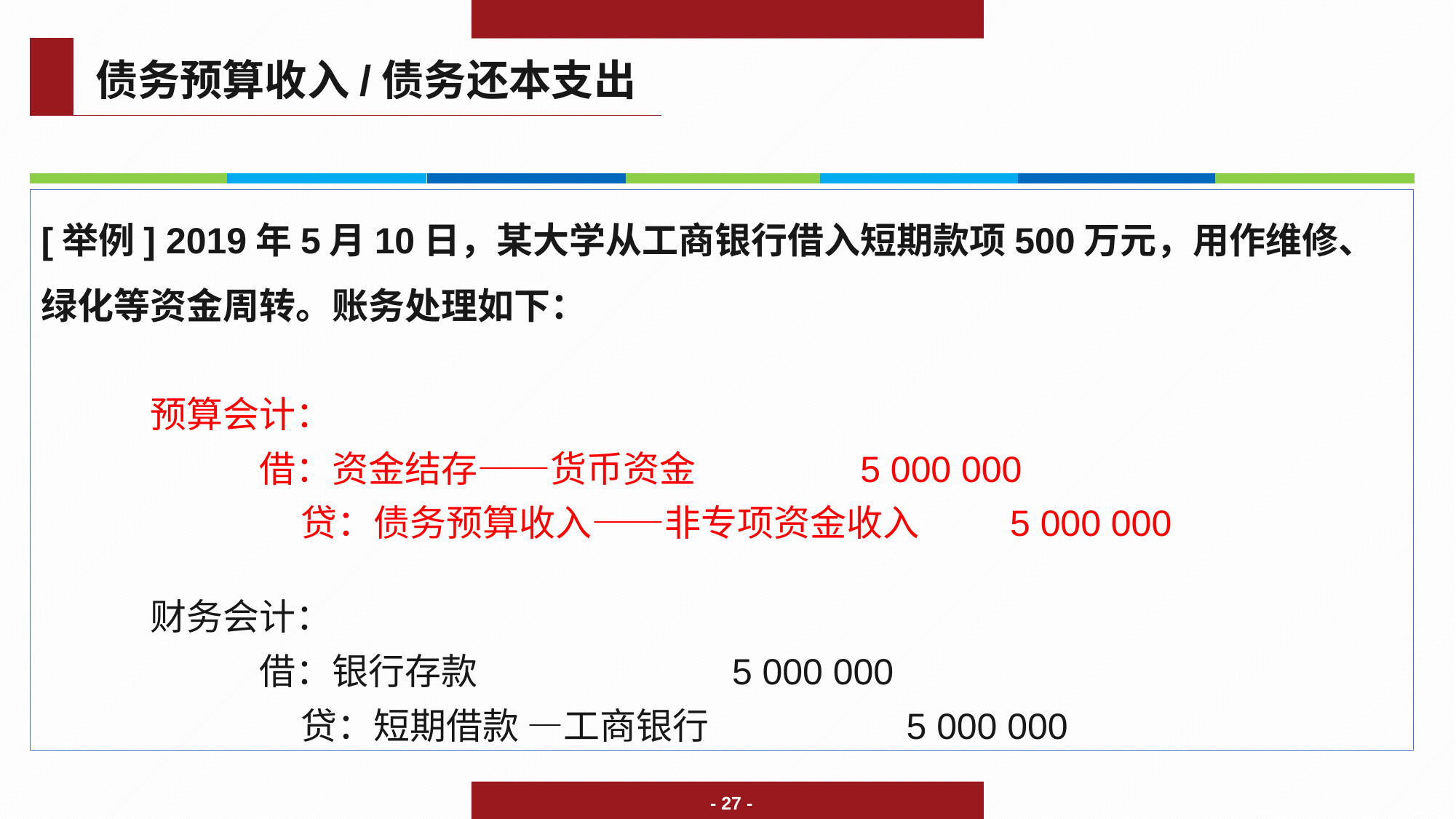

债务预算收入/债务还本支出

[举例] 2019年5月10日，某大学从工商银行借入短期款项500万元，用作维修、绿化等资金周转。账务处理如下：

	预算会计：
		借：资金结存——货币资金                   5 000 000
  		    贷：债务预算收入——非专项资金收入          5 000 000
	财务会计：
		借：银行存款                              5 000 000
  		    贷：短期借款 —工商银行                       5 000 000

- 27 -